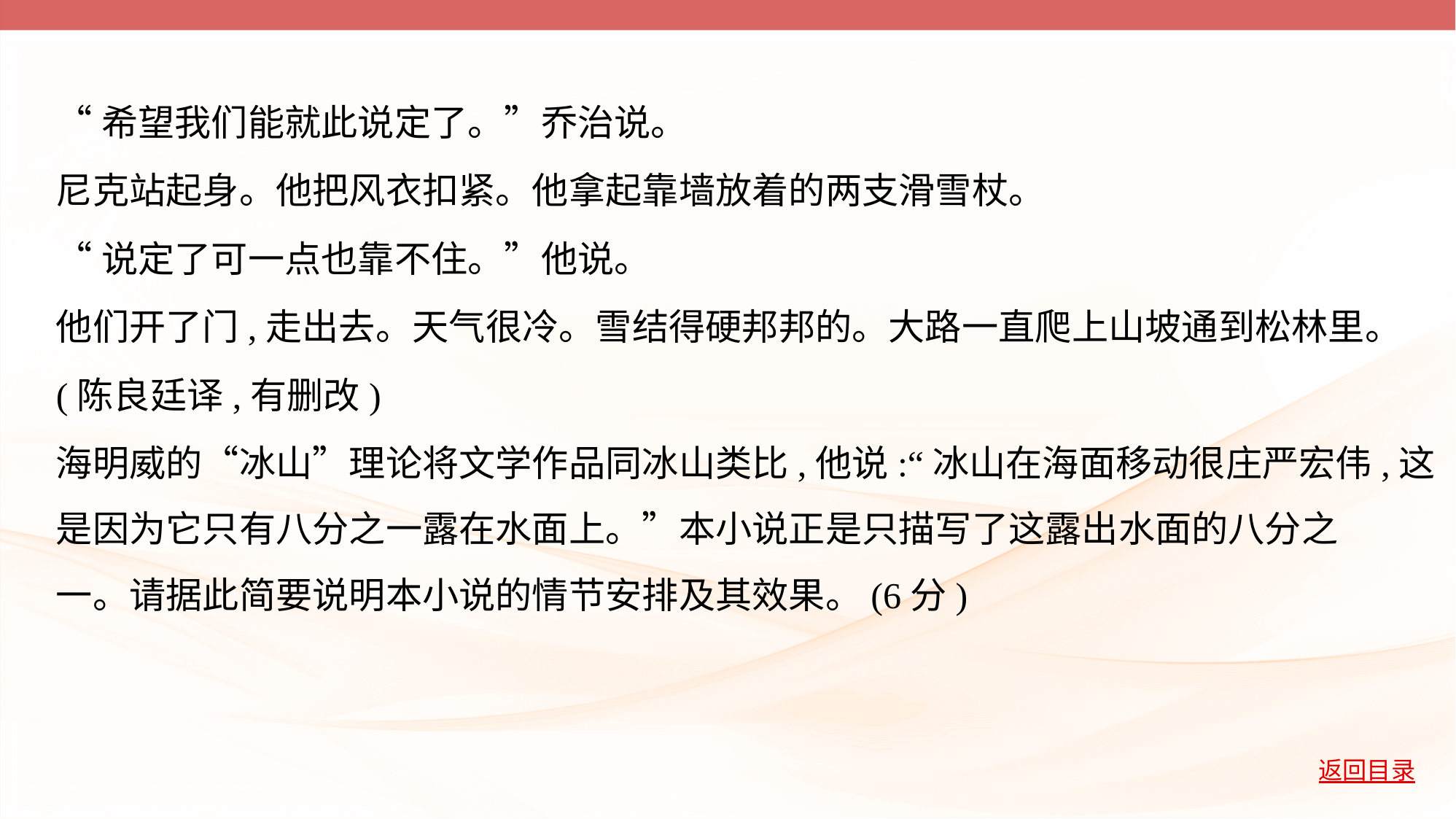

“希望我们能就此说定了。”乔治说。
尼克站起身。他把风衣扣紧。他拿起靠墙放着的两支滑雪杖。
“说定了可一点也靠不住。”他说。
他们开了门,走出去。天气很冷。雪结得硬邦邦的。大路一直爬上山坡通到松林里。
(陈良廷译,有删改)
海明威的“冰山”理论将文学作品同冰山类比,他说:“冰山在海面移动很庄严宏伟,这
是因为它只有八分之一露在水面上。”本小说正是只描写了这露出水面的八分之
一。请据此简要说明本小说的情节安排及其效果。(6分)